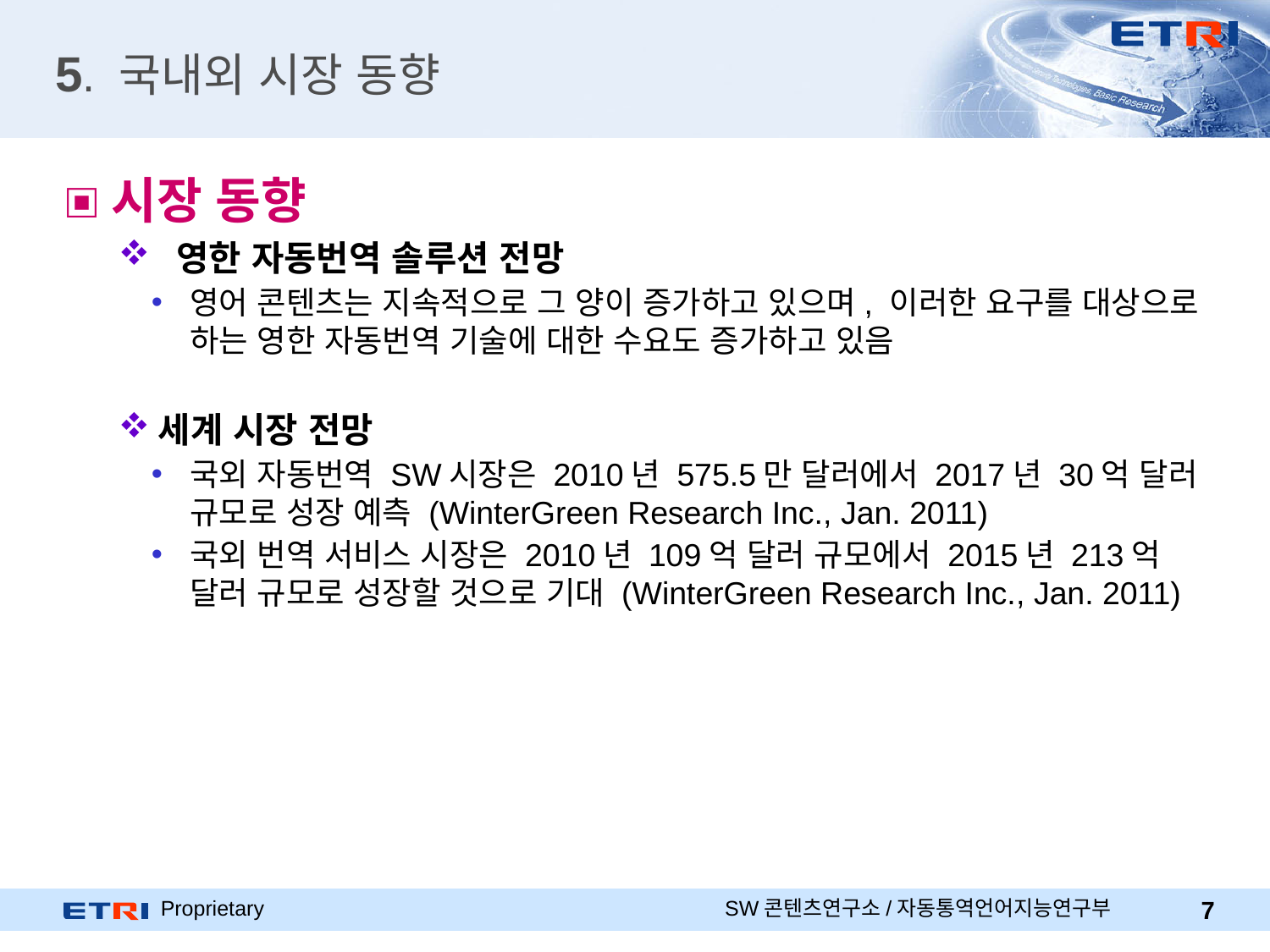

# 5. 국내외 시장 동향
시장 동향
 영한 자동번역 솔루션 전망
영어 콘텐츠는 지속적으로 그 양이 증가하고 있으며, 이러한 요구를 대상으로 하는 영한 자동번역 기술에 대한 수요도 증가하고 있음

세계 시장 전망
국외 자동번역 SW시장은 2010년 575.5만 달러에서 2017년 30억 달러 규모로 성장 예측 (WinterGreen Research Inc., Jan. 2011)
국외 번역 서비스 시장은 2010년 109억 달러 규모에서 2015년 213억 달러 규모로 성장할 것으로 기대 (WinterGreen Research Inc., Jan. 2011)

SW콘텐츠연구소/자동통역언어지능연구부

7